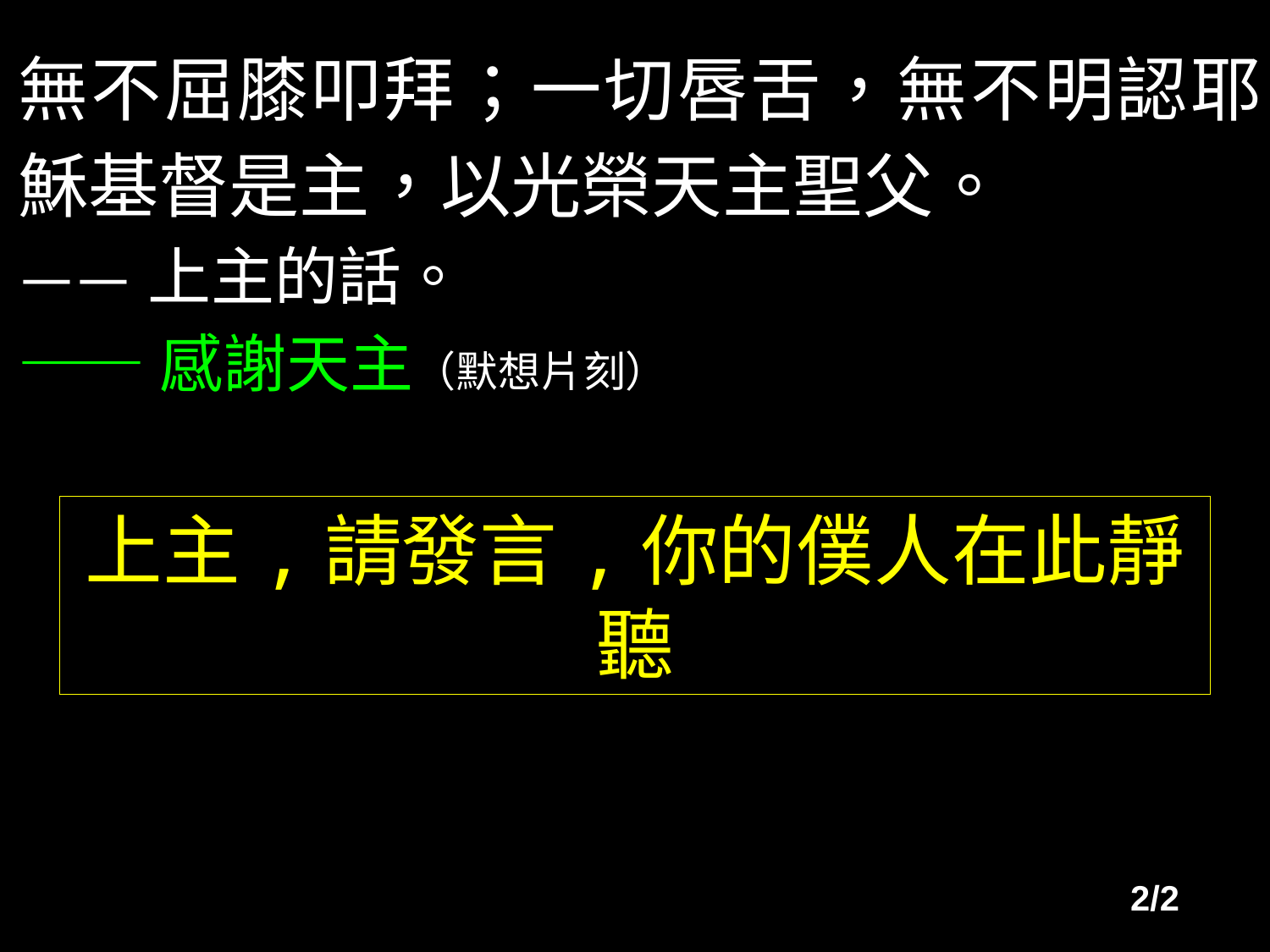

無不屈膝叩拜；一切唇舌，無不明認耶穌基督是主，以光榮天主聖父。
——上主的話。
——感謝天主（默想片刻）
上主,請發言,你的僕人在此靜聽
2/2